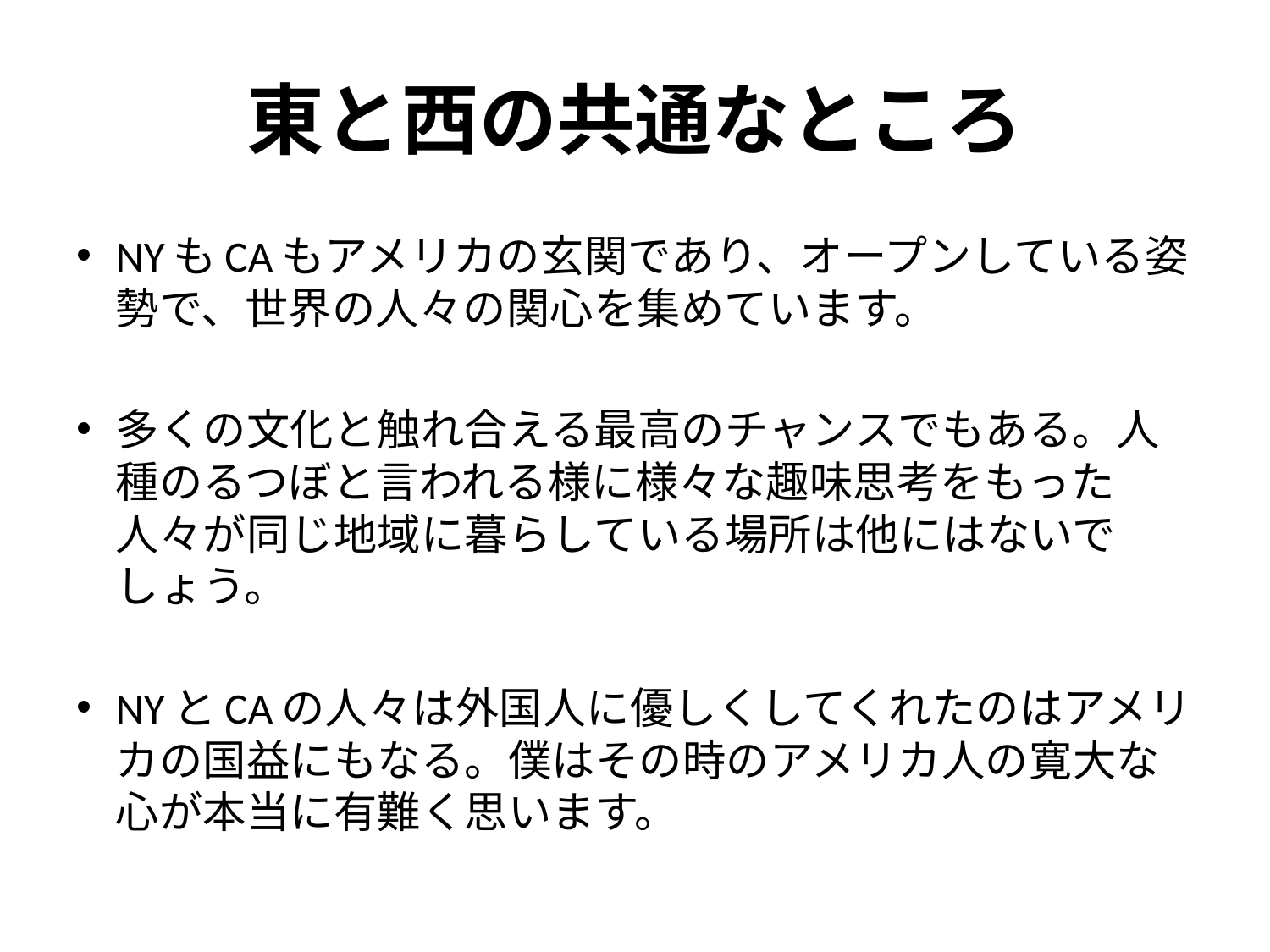

# 東と西の共通なところ
NYもCAもアメリカの玄関であり、オープンしている姿勢で、世界の人々の関心を集めています。

多くの文化と触れ合える最高のチャンスでもある。人種のるつぼと言われる様に様々な趣味思考をもった人々が同じ地域に暮らしている場所は他にはないでしょう。

NYとCAの人々は外国人に優しくしてくれたのはアメリカの国益にもなる。僕はその時のアメリカ人の寛大な心が本当に有難く思います。